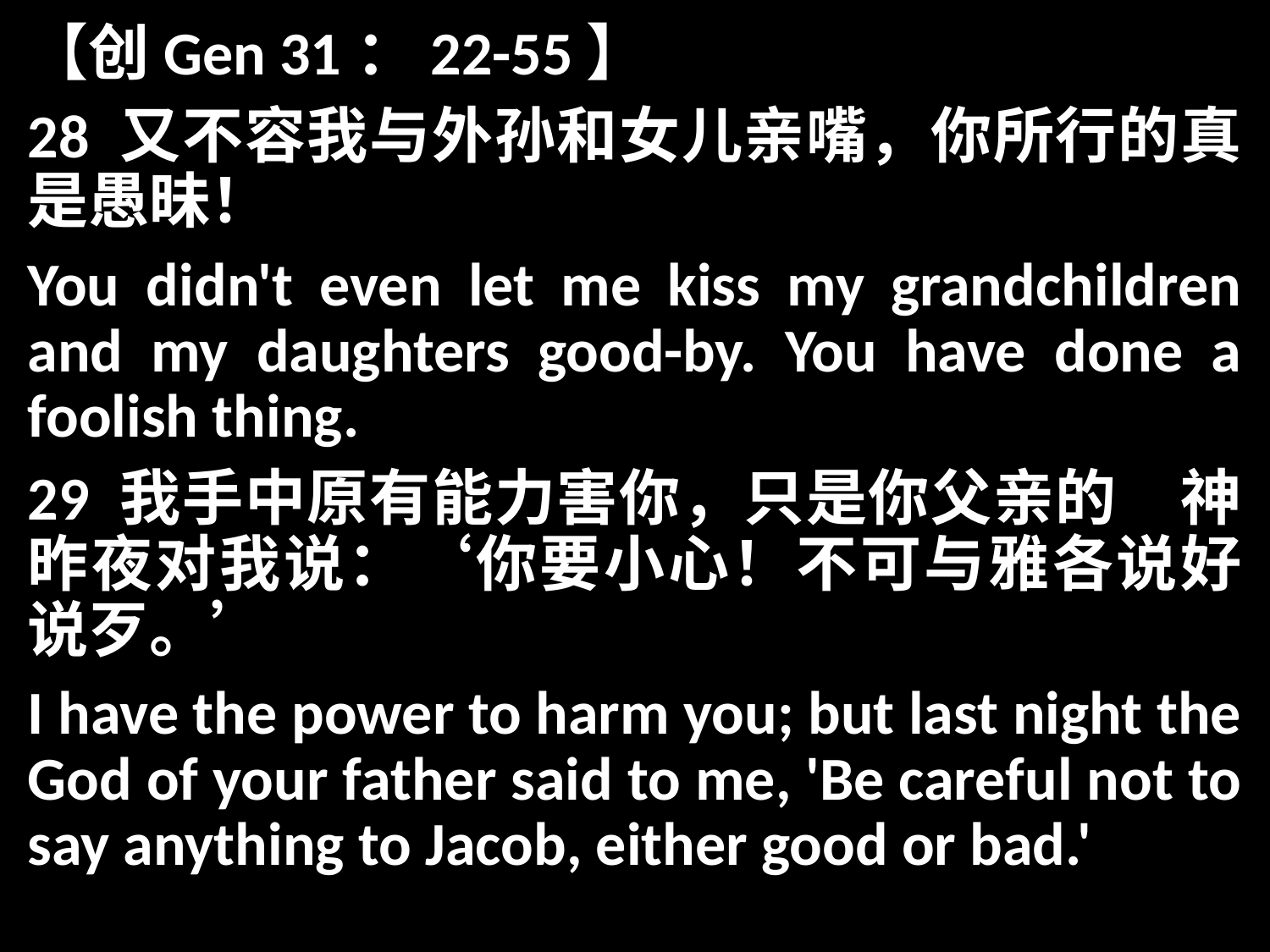

【创Gen 31：22-55】
28 又不容我与外孙和女儿亲嘴，你所行的真是愚昧！
You didn't even let me kiss my grandchildren and my daughters good-by. You have done a foolish thing.
29 我手中原有能力害你，只是你父亲的　神昨夜对我说：‘你要小心！不可与雅各说好说歹。’
I have the power to harm you; but last night the God of your father said to me, 'Be careful not to say anything to Jacob, either good or bad.'